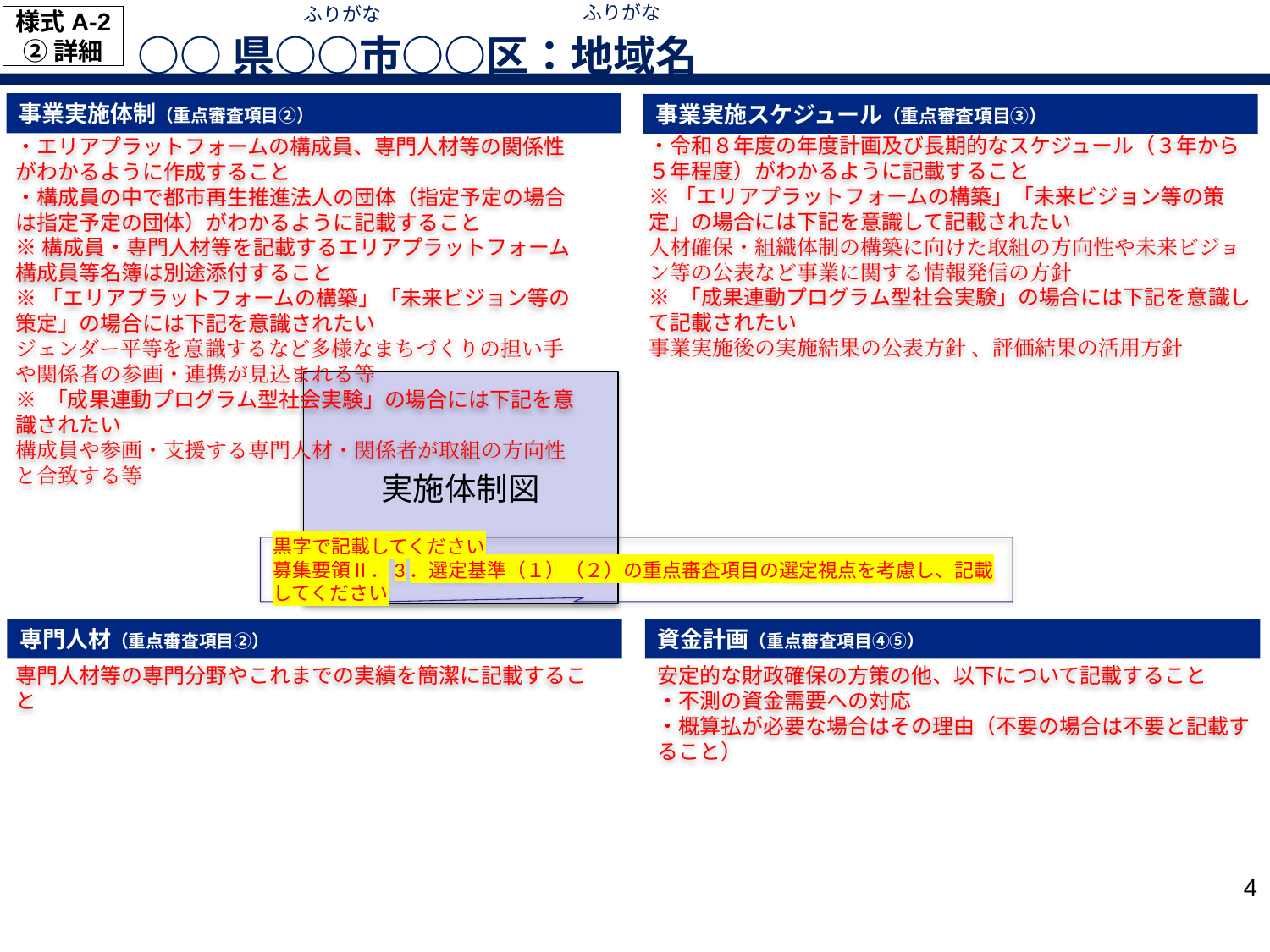

ふりがな
ふりがな
様式A-2
②詳細
○○県○○市○○区：地域名

事業実施体制（重点審査項目②）
事業実施スケジュール（重点審査項目③）
・令和８年度の年度計画及び長期的なスケジュール（３年から５年程度）がわかるように記載すること
※「エリアプラットフォームの構築」「未来ビジョン等の策定」の場合には下記を意識して記載されたい
人材確保・組織体制の構築に向けた取組の方向性や未来ビジョン等の公表など事業に関する情報発信の方針
※ 「成果連動プログラム型社会実験」の場合には下記を意識して記載されたい
事業実施後の実施結果の公表方針 、評価結果の活用方針
・エリアプラットフォームの構成員、専門人材等の関係性がわかるように作成すること
・構成員の中で都市再生推進法人の団体（指定予定の場合は指定予定の団体）がわかるように記載すること
※構成員・専門人材等を記載するエリアプラットフォーム構成員等名簿は別途添付すること
※「エリアプラットフォームの構築」「未来ビジョン等の策定」の場合には下記を意識されたい
ジェンダー平等を意識するなど多様なまちづくりの担い手や関係者の参画・連携が見込まれる等
※ 「成果連動プログラム型社会実験」の場合には下記を意識されたい
構成員や参画・支援する専門人材・関係者が取組の方向性と合致する等
実施体制図
黒字で記載してください
募集要領Ⅱ．3．選定基準（１）（２）の重点審査項目の選定視点を考慮し、記載してください
専門人材（重点審査項目②）
資金計画（重点審査項目④⑤）
専門人材等の専門分野やこれまでの実績を簡潔に記載すること
安定的な財政確保の方策の他、以下について記載すること
・不測の資金需要への対応
・概算払が必要な場合はその理由（不要の場合は不要と記載すること）
4